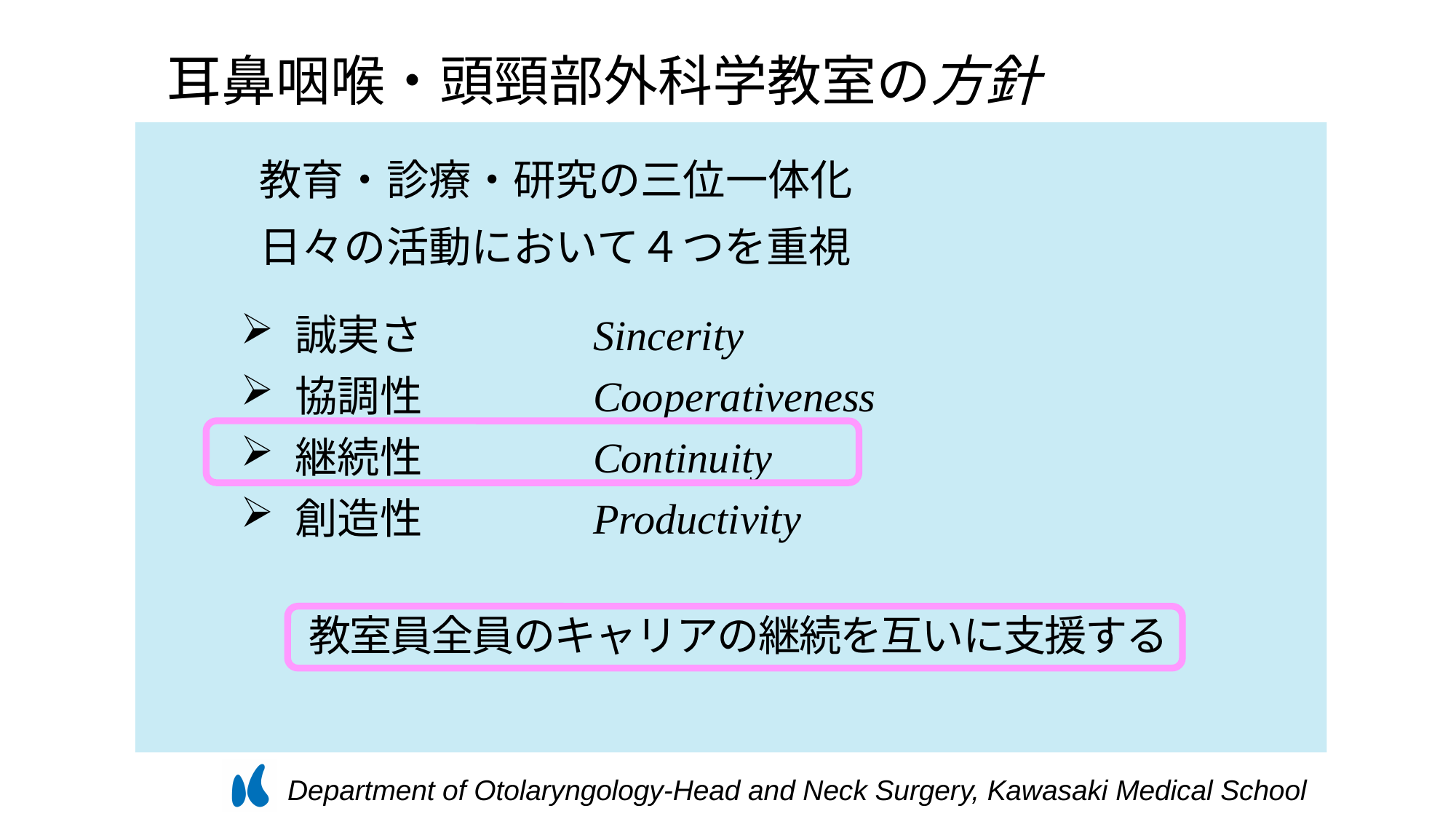

耳鼻咽喉・頭頸部外科学教室の方針

　教育・診療・研究の三位一体化
　日々の活動において４つを重視
誠実さ
協調性
継続性
創造性
Sincerity
Cooperativeness
Continuity
Productivity

　教室員全員のキャリアの継続を互いに支援する